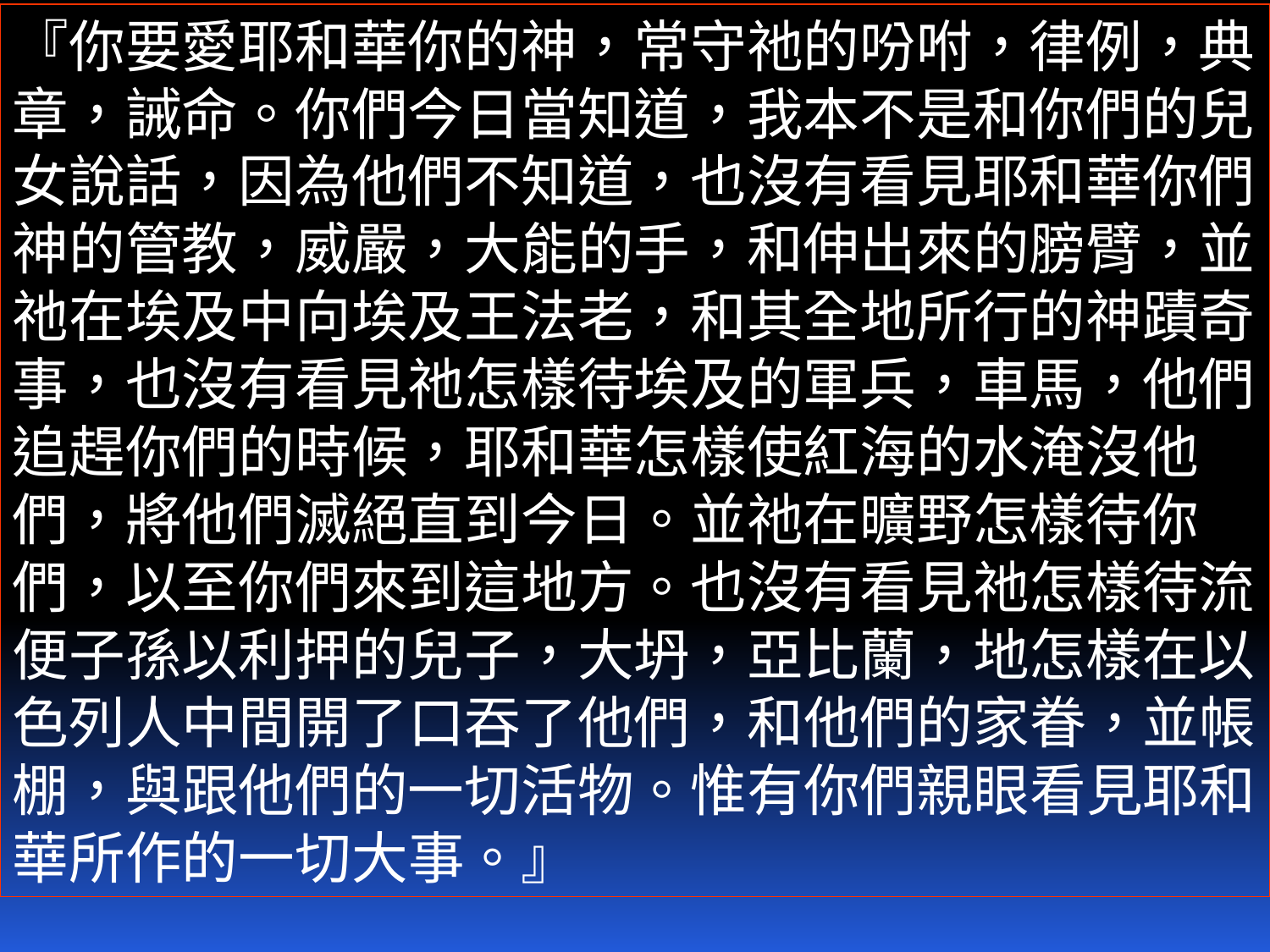

『你要愛耶和華你的神，常守祂的吩咐，律例，典章，誡命。你們今日當知道，我本不是和你們的兒女說話，因為他們不知道，也沒有看見耶和華你們神的管教，威嚴，大能的手，和伸出來的膀臂，並祂在埃及中向埃及王法老，和其全地所行的神蹟奇事，也沒有看見祂怎樣待埃及的軍兵，車馬，他們追趕你們的時候，耶和華怎樣使紅海的水淹沒他們，將他們滅絕直到今日。並祂在曠野怎樣待你們，以至你們來到這地方。也沒有看見祂怎樣待流便子孫以利押的兒子，大坍，亞比蘭，地怎樣在以色列人中間開了口吞了他們，和他們的家眷，並帳棚，與跟他們的一切活物。惟有你們親眼看見耶和華所作的一切大事。』